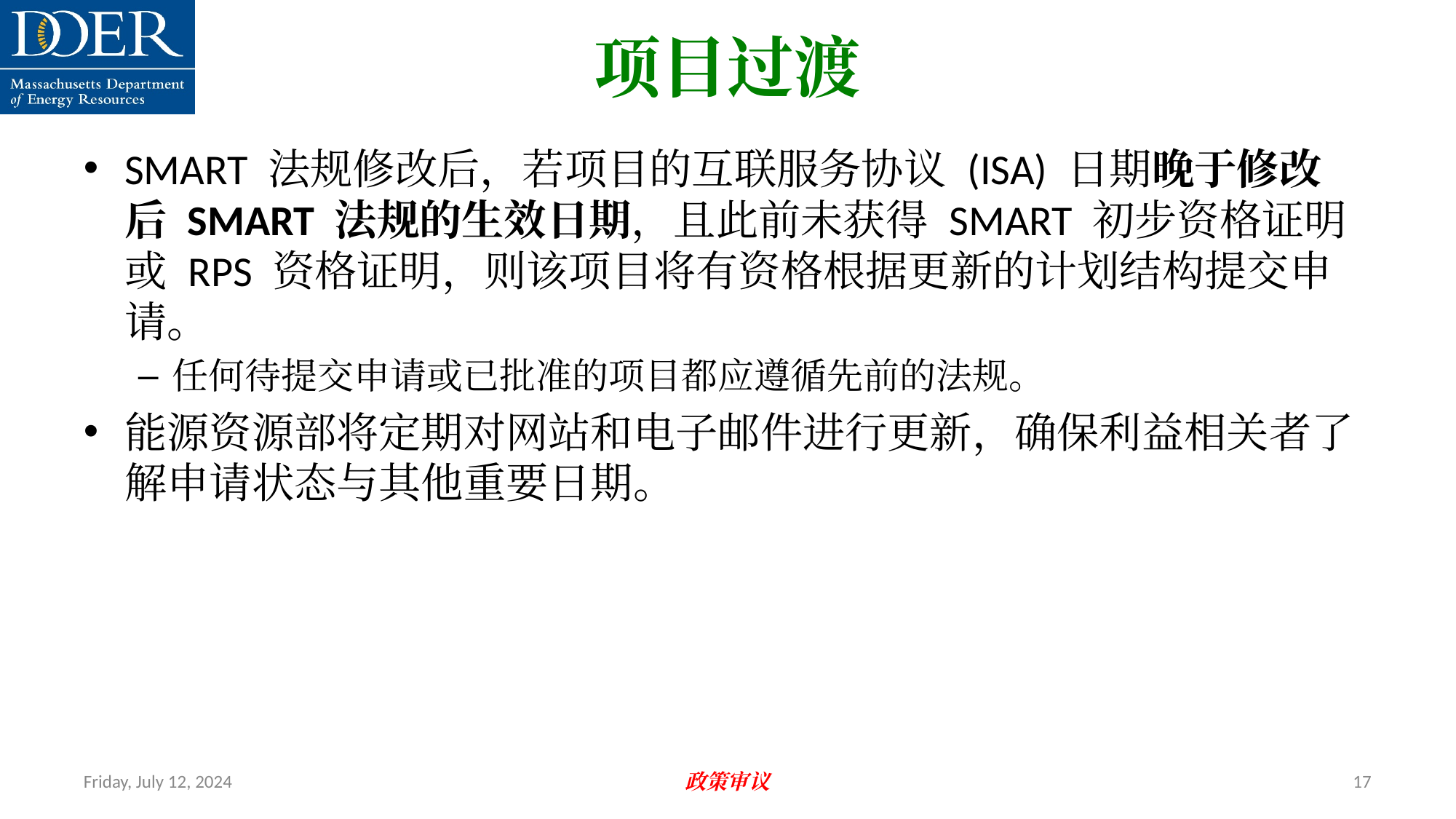

项目过渡
SMART 法规修改后，若项目的互联服务协议 (ISA) 日期晚于修改后 SMART 法规的生效日期，且此前未获得 SMART 初步资格证明或 RPS 资格证明，则该项目将有资格根据更新的计划结构提交申请。
任何待提交申请或已批准的项目都应遵循先前的法规。
能源资源部将定期对网站和电子邮件进行更新，确保利益相关者了解申请状态与其他重要日期。
Friday, July 12, 2024
政策审议
17